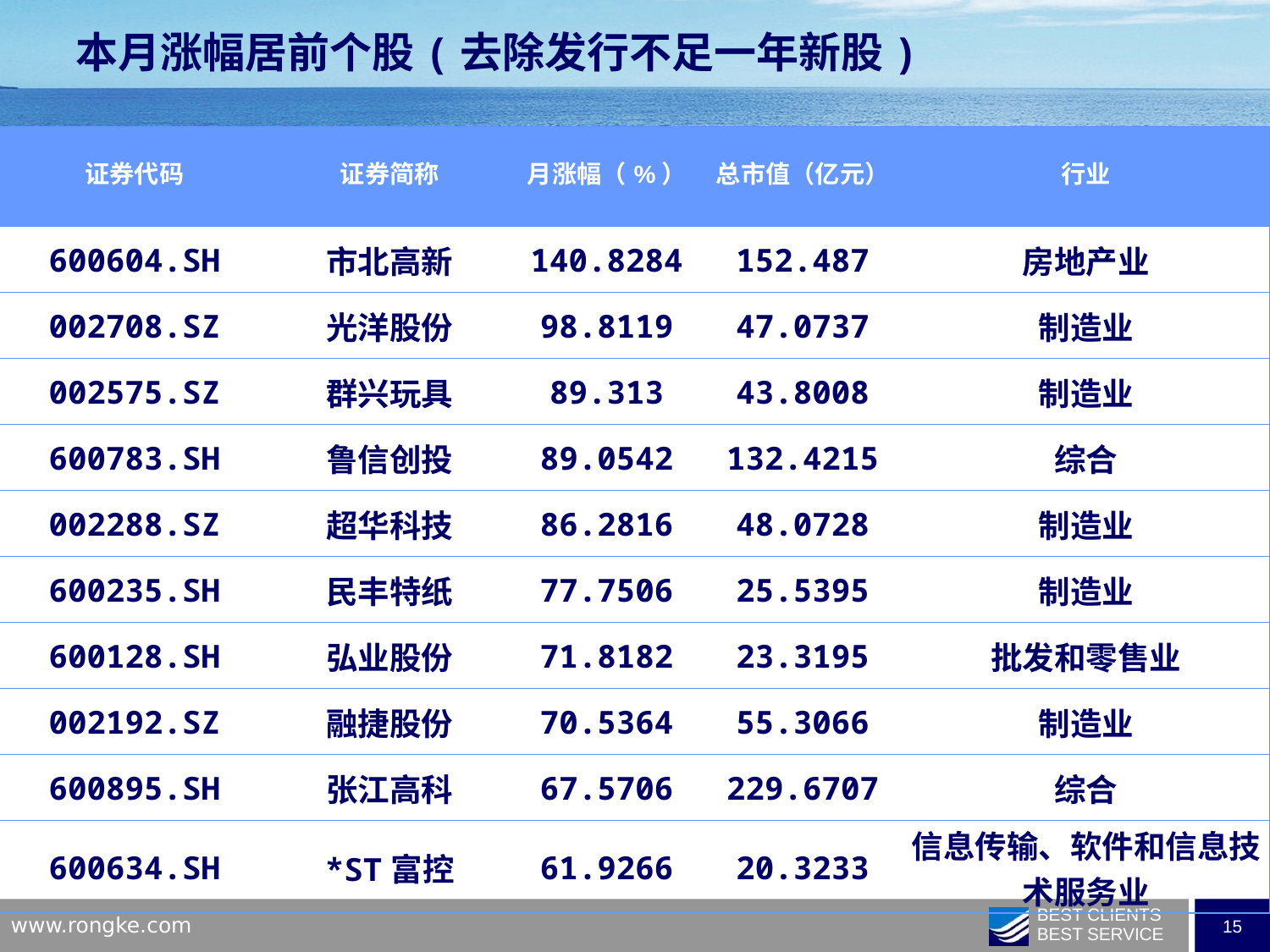

本月涨幅居前个股(去除发行不足一年新股)
| 证券代码 | 证券简称 | 月涨幅（%） | 总市值（亿元） | 行业 |
| --- | --- | --- | --- | --- |
| 600604.SH | 市北高新 | 140.8284 | 152.487 | 房地产业 |
| 002708.SZ | 光洋股份 | 98.8119 | 47.0737 | 制造业 |
| 002575.SZ | 群兴玩具 | 89.313 | 43.8008 | 制造业 |
| 600783.SH | 鲁信创投 | 89.0542 | 132.4215 | 综合 |
| 002288.SZ | 超华科技 | 86.2816 | 48.0728 | 制造业 |
| 600235.SH | 民丰特纸 | 77.7506 | 25.5395 | 制造业 |
| 600128.SH | 弘业股份 | 71.8182 | 23.3195 | 批发和零售业 |
| 002192.SZ | 融捷股份 | 70.5364 | 55.3066 | 制造业 |
| 600895.SH | 张江高科 | 67.5706 | 229.6707 | 综合 |
| 600634.SH | \*ST富控 | 61.9266 | 20.3233 | 信息传输、软件和信息技术服务业 |
|  |  |  |  |  |